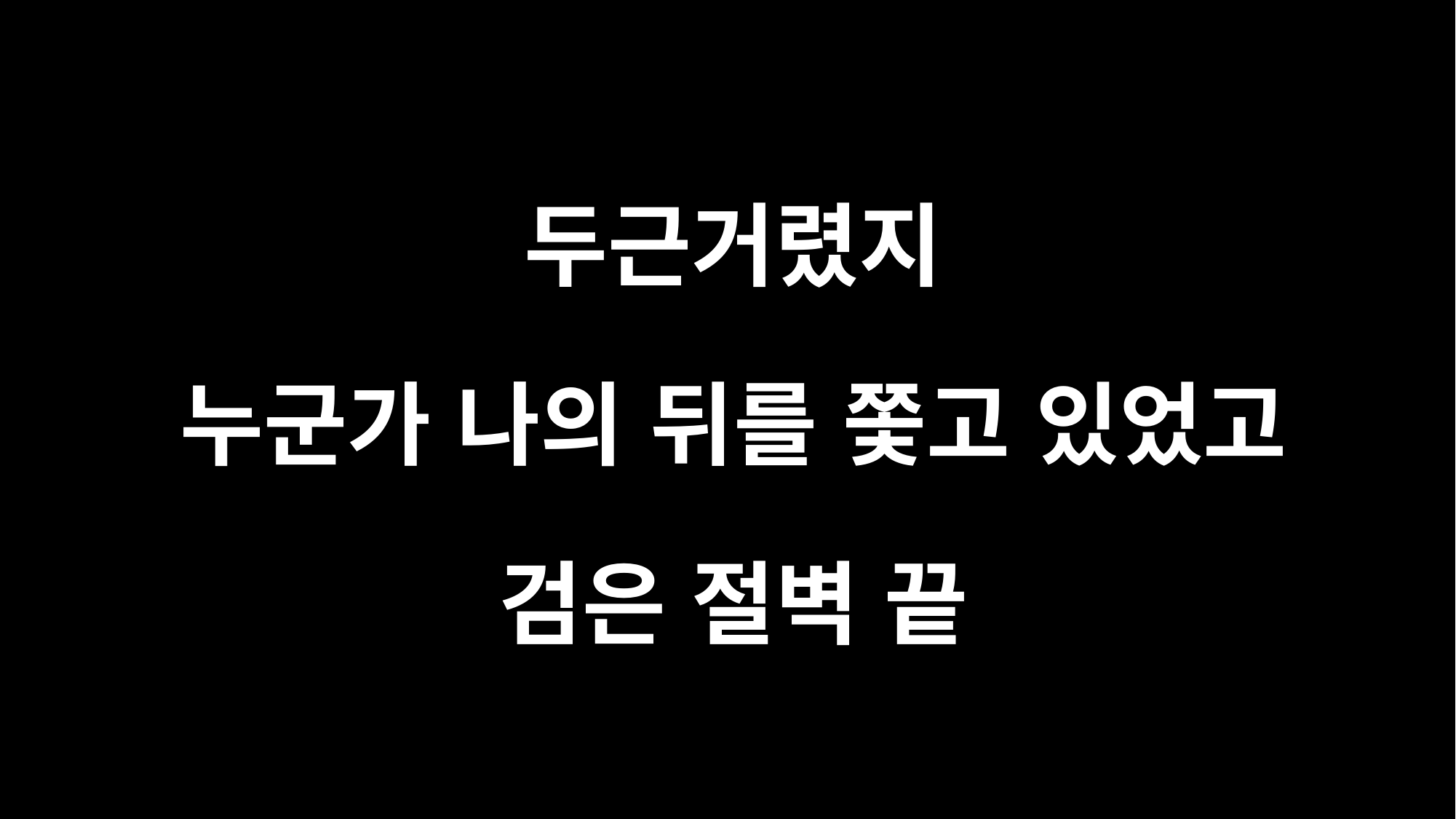

두근거렸지
누군가 나의 뒤를 쫓고 있었고
검은 절벽 끝